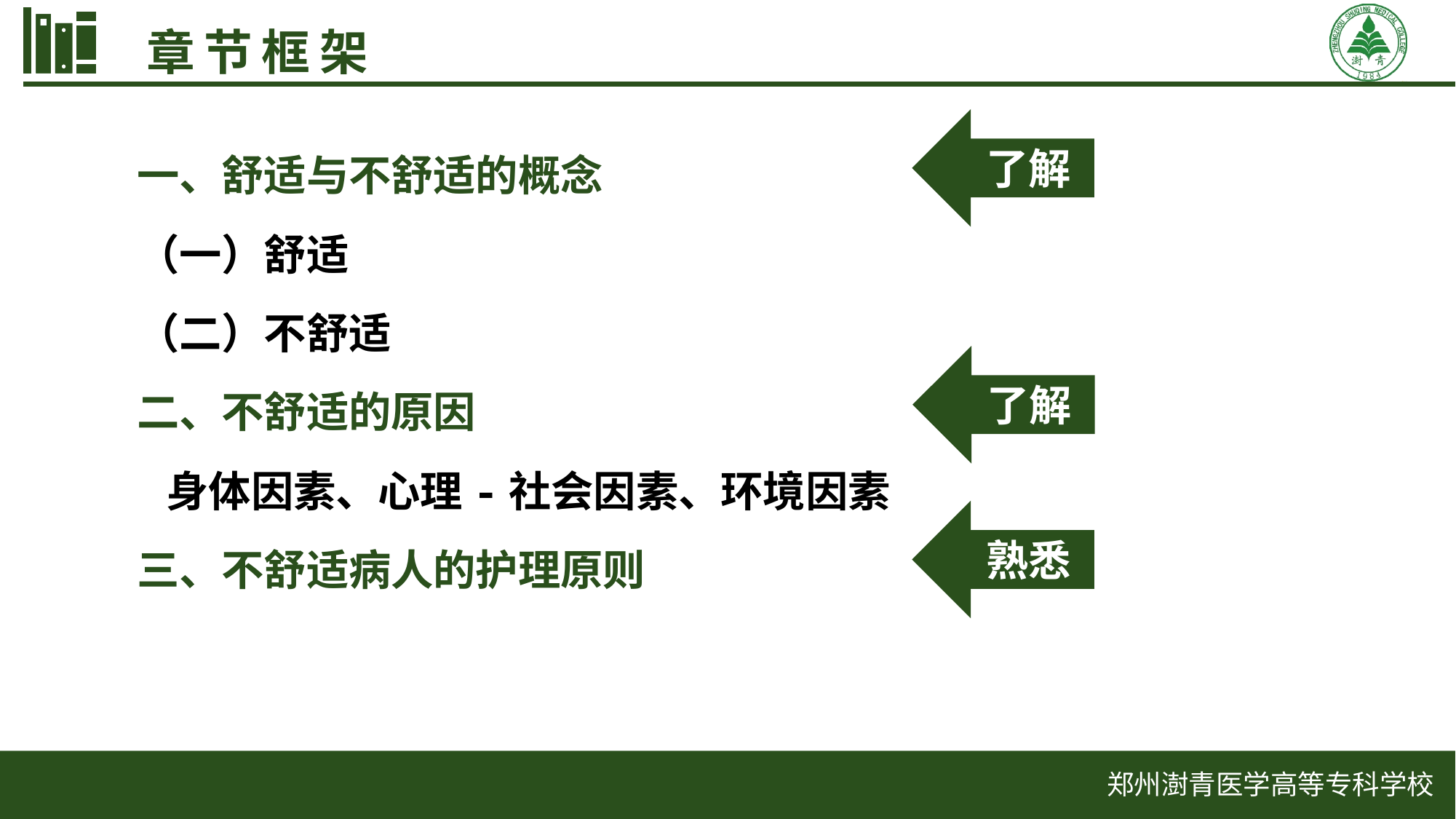

章节框架

了解
一、舒适与不舒适的概念
（一）舒适
（二）不舒适
二、不舒适的原因
  身体因素、心理-社会因素、环境因素
三、不舒适病人的护理原则

了解

熟悉
郑州澍青医学高等专科学校